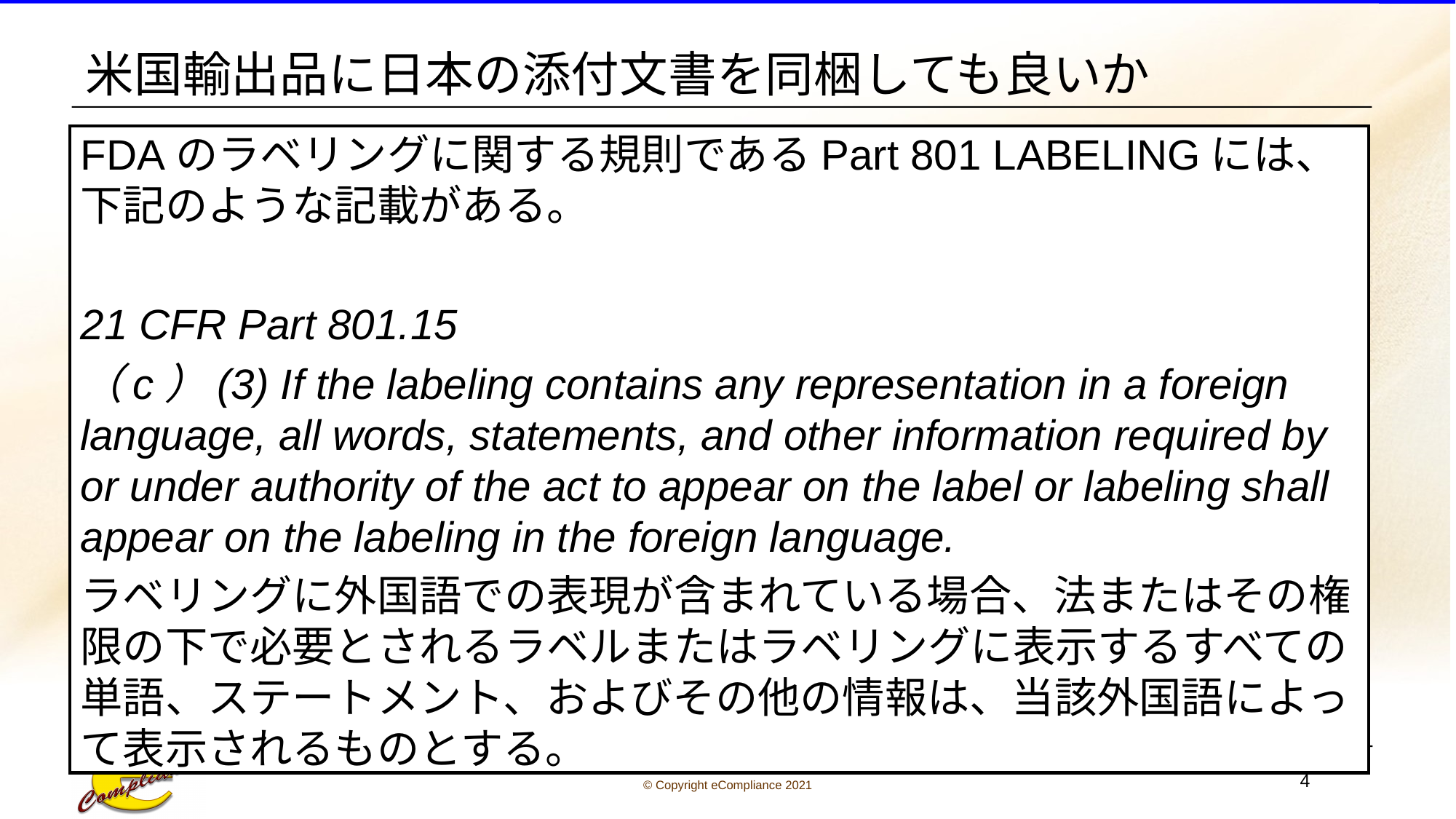

# 米国輸出品に日本の添付文書を同梱しても良いか
FDAのラベリングに関する規則であるPart 801 LABELINGには、下記のような記載がある。

21 CFR Part 801.15
（c）(3) If the labeling contains any representation in a foreign language, all words, statements, and other information required by or under authority of the act to appear on the label or labeling shall appear on the labeling in the foreign language.
ラベリングに外国語での表現が含まれている場合、法またはその権限の下で必要とされるラベルまたはラベリングに表示するすべての単語、ステートメント、およびその他の情報は、当該外国語によって表示されるものとする。